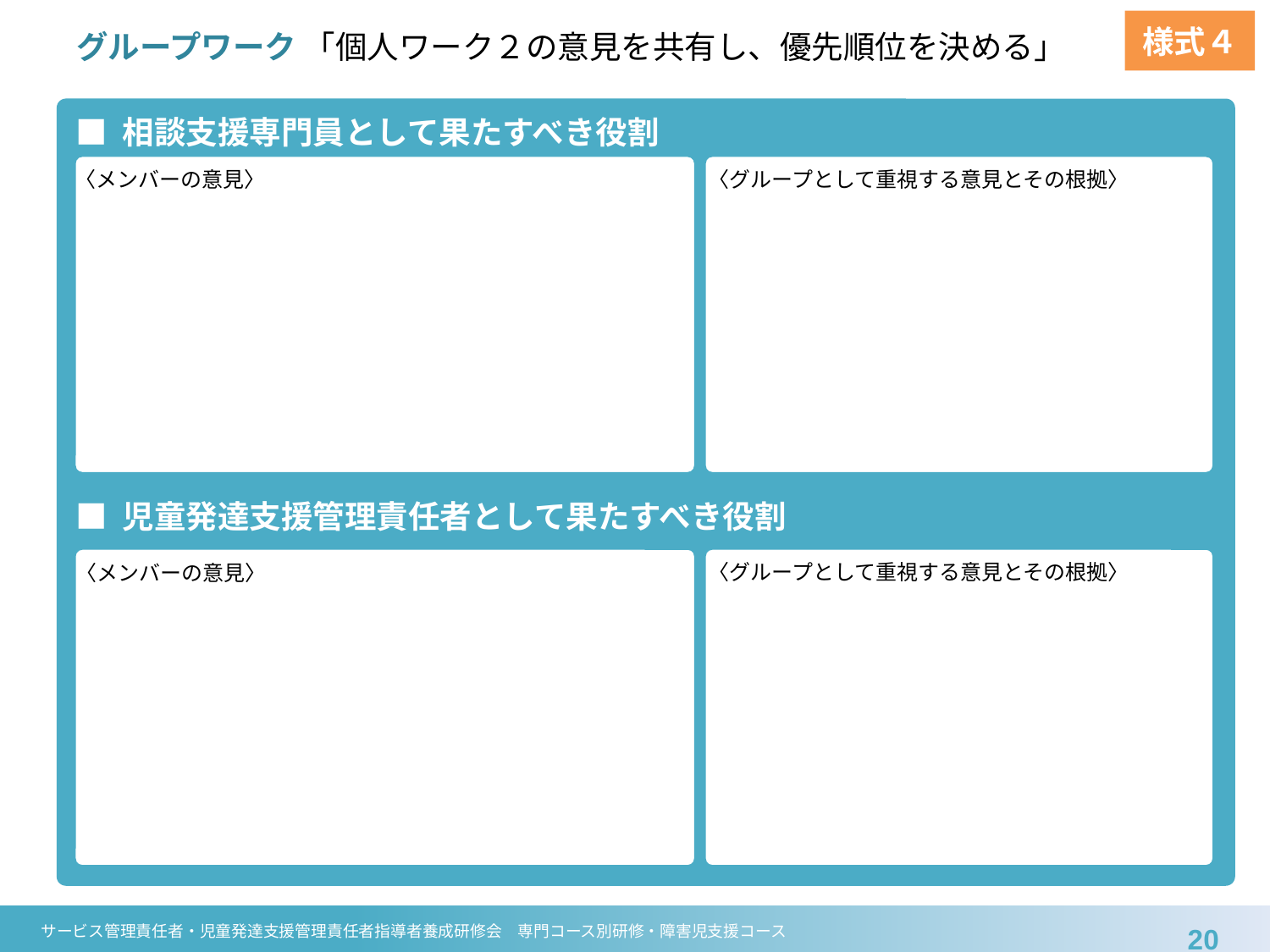

様式４
# グループワーク 「個人ワーク２の意見を共有し、優先順位を決める」

■ 相談支援専門員として果たすべき役割

〈メンバーの意見〉
〈グループとして重視する意見とその根拠〉
■ 児童発達支援管理責任者として果たすべき役割

〈グループとして重視する意見とその根拠〉
〈メンバーの意見〉